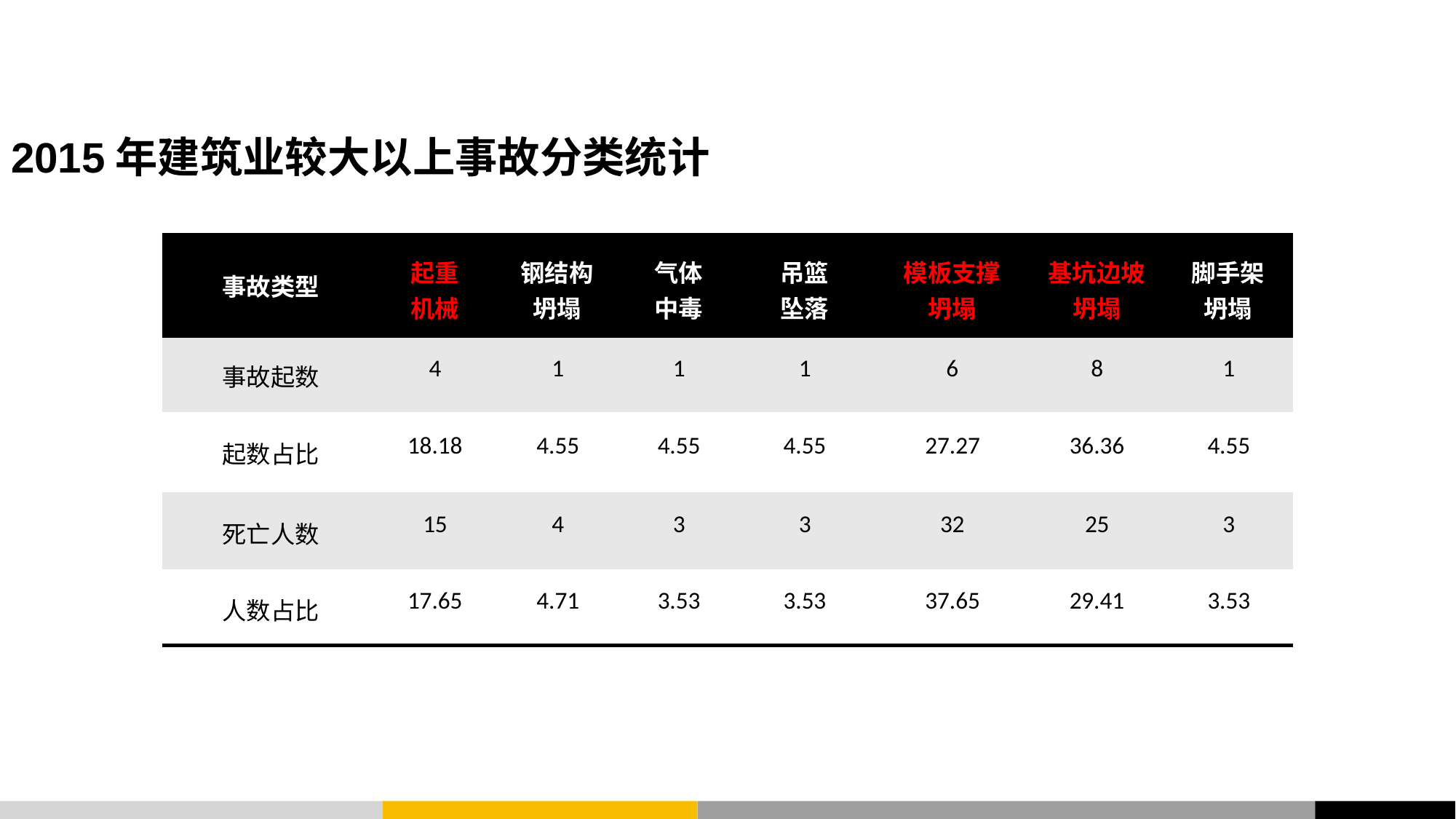

# 2015年建筑业较大以上事故分类统计
| 事故类型 | 起重 机械 | 钢结构 坍塌 | 气体 中毒 | 吊篮 坠落 | 模板支撑 坍塌 | 基坑边坡 坍塌 | 脚手架 坍塌 |
| --- | --- | --- | --- | --- | --- | --- | --- |
| 事故起数 | 4 | 1 | 1 | 1 | 6 | 8 | 1 |
| 起数占比 | 18.18 | 4.55 | 4.55 | 4.55 | 27.27 | 36.36 | 4.55 |
| 死亡人数 | 15 | 4 | 3 | 3 | 32 | 25 | 3 |
| 人数占比 | 17.65 | 4.71 | 3.53 | 3.53 | 37.65 | 29.41 | 3.53 |